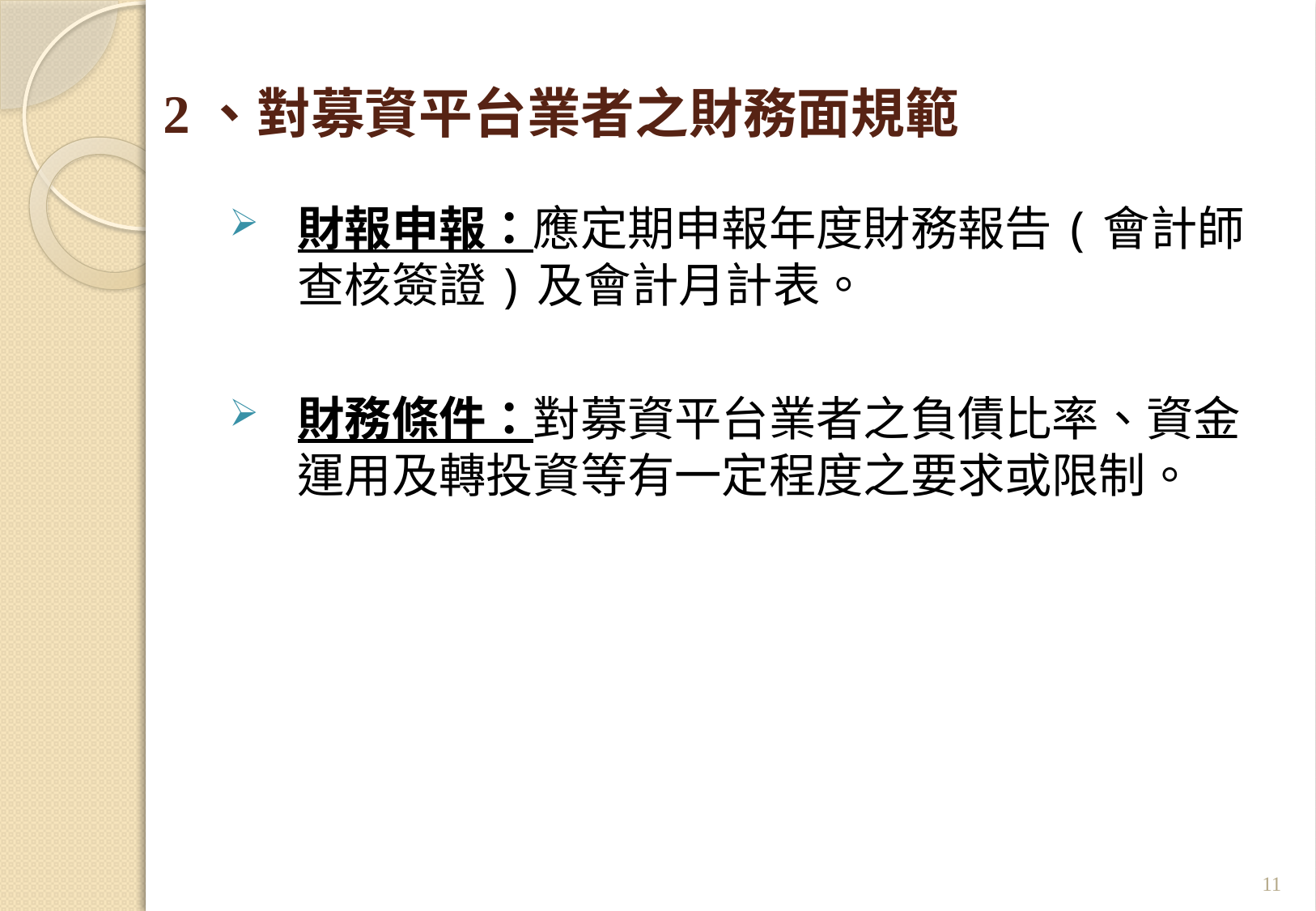

# 2、對募資平台業者之財務面規範
財報申報：應定期申報年度財務報告(會計師查核簽證)及會計月計表。

財務條件：對募資平台業者之負債比率、資金運用及轉投資等有一定程度之要求或限制。
11